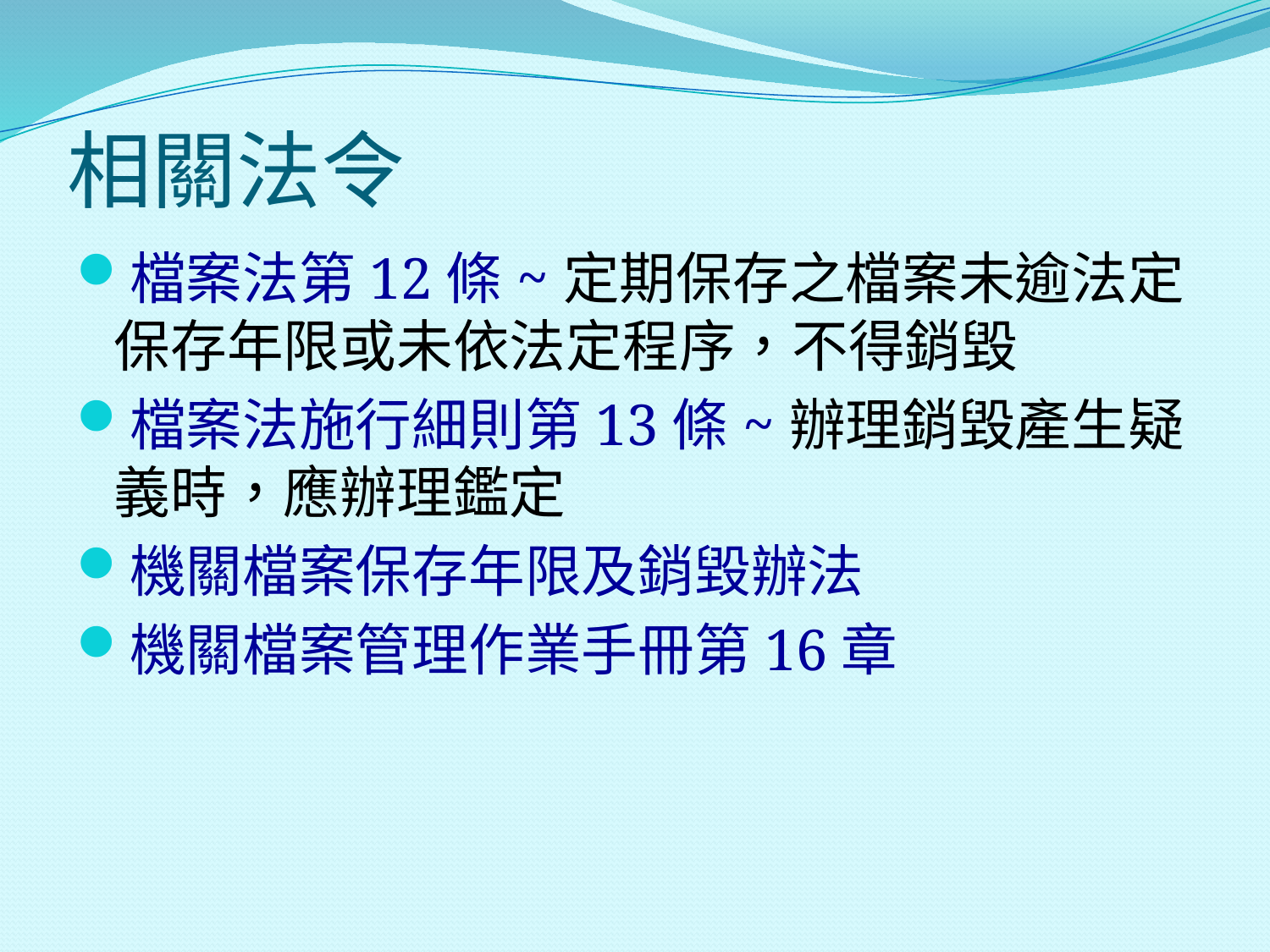

# 相關法令
檔案法第12條~定期保存之檔案未逾法定保存年限或未依法定程序，不得銷毀
檔案法施行細則第13條~辦理銷毀產生疑義時，應辦理鑑定
機關檔案保存年限及銷毀辦法
機關檔案管理作業手冊第16章